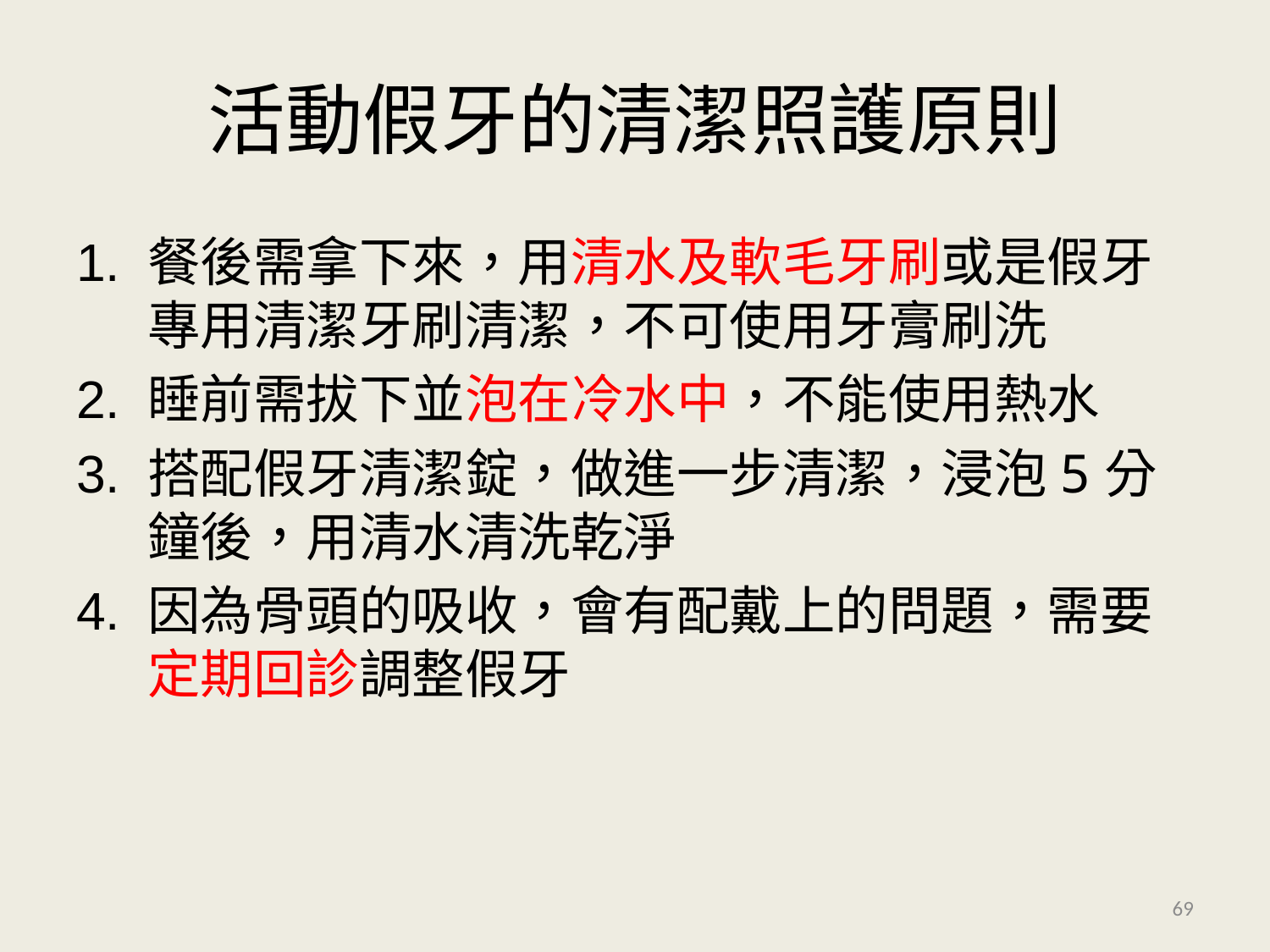

# 活動假牙的清潔照護原則
餐後需拿下來，用清水及軟毛牙刷或是假牙專用清潔牙刷清潔，不可使用牙膏刷洗
睡前需拔下並泡在冷水中，不能使用熱水
搭配假牙清潔錠，做進一步清潔，浸泡5分鐘後，用清水清洗乾淨
因為骨頭的吸收，會有配戴上的問題，需要定期回診調整假牙

69